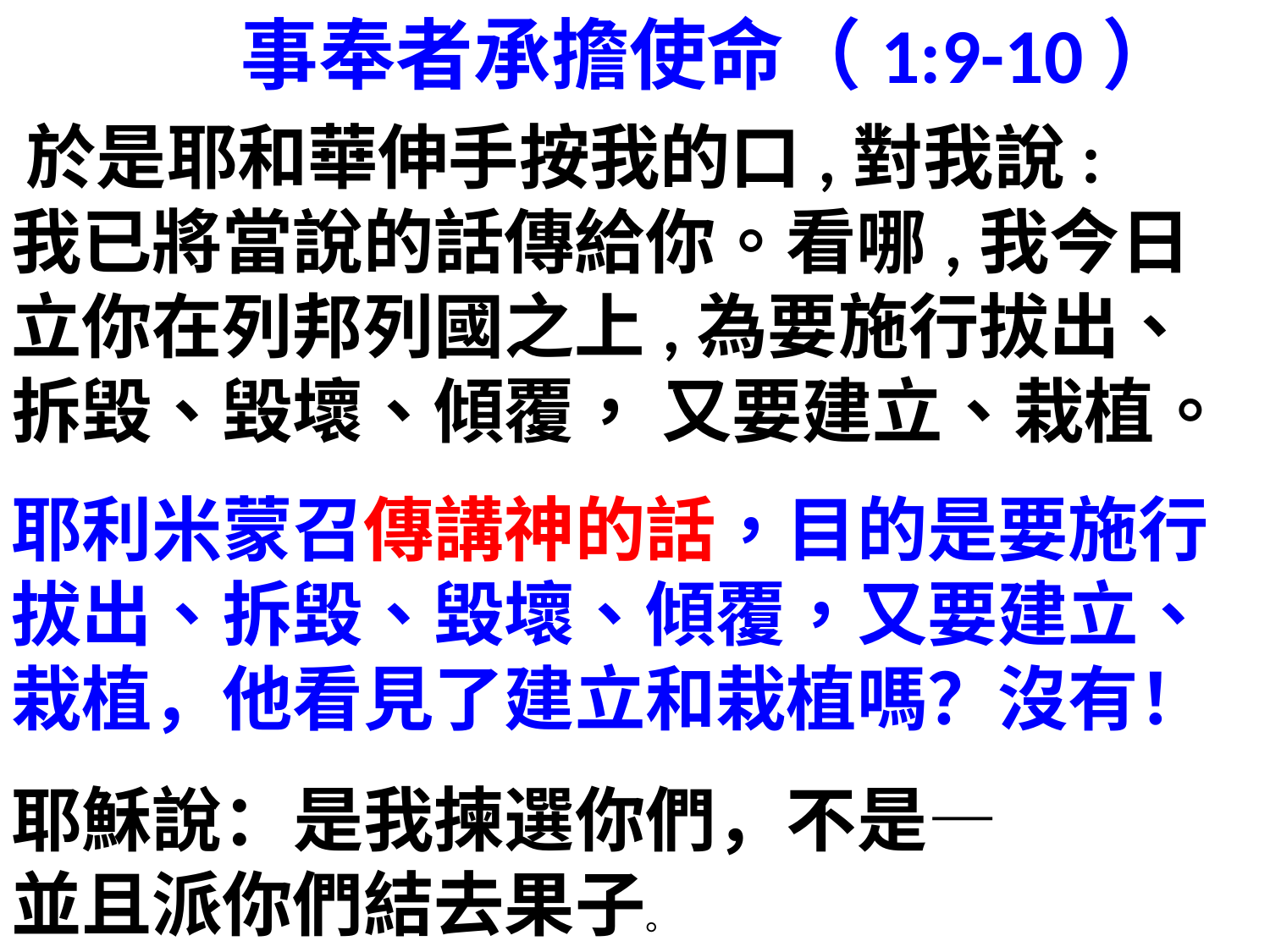

事奉者承擔使命（1:9-10）
 於是耶和華伸手按我的口,對我說: 
我已將當說的話傳給你。看哪,我今日立你在列邦列國之上,為要施行拔出、拆毀、毀壞、傾覆， 又要建立、栽植。

耶利米蒙召傳講神的話，目的是要施行拔出、拆毀、毀壞、傾覆，又要建立、栽植，他看見了建立和栽植嗎？沒有！
耶穌說：是我揀選你們，不是—
並且派你們結去果子。